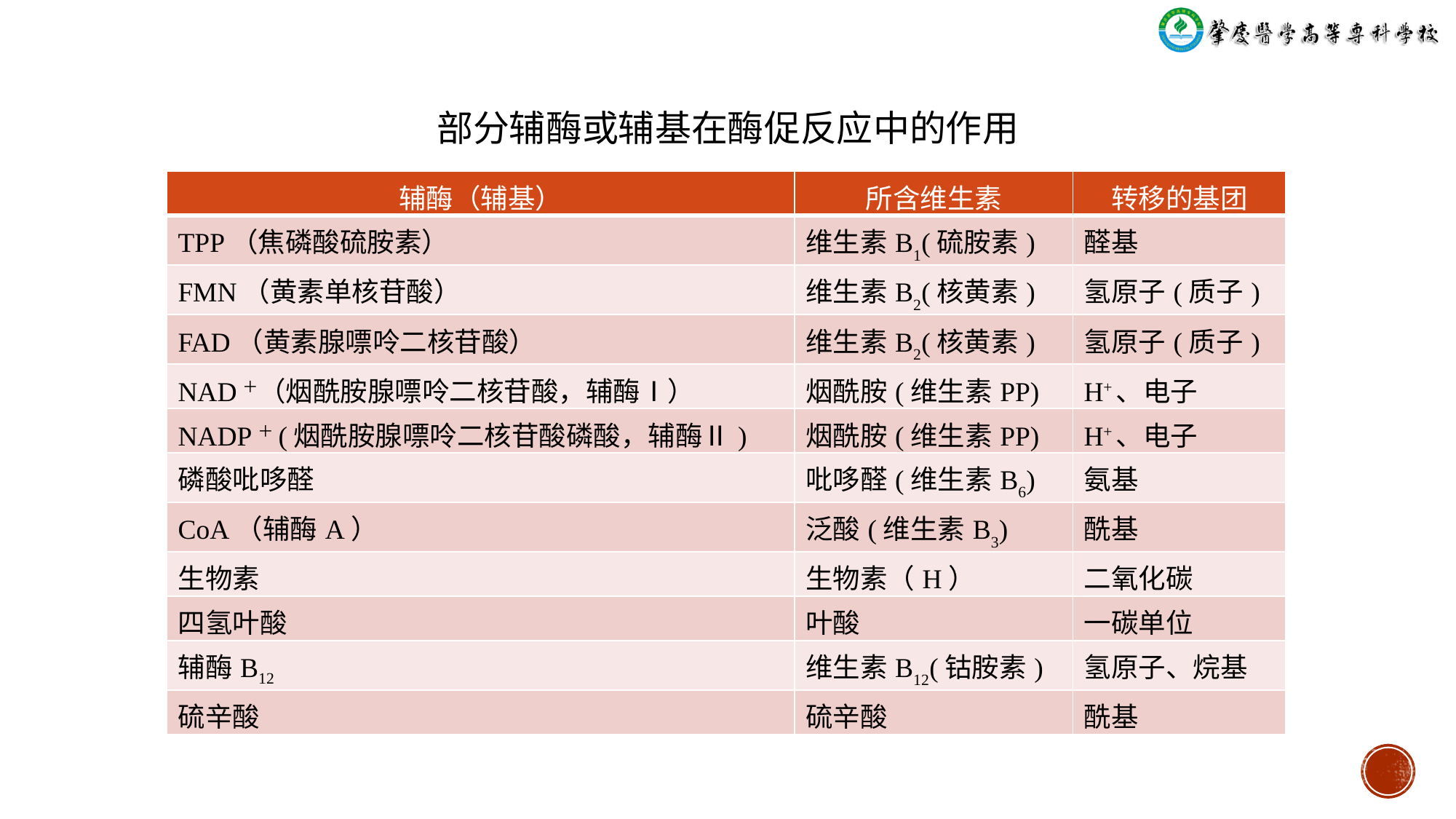

部分辅酶或辅基在酶促反应中的作用
| 辅酶（辅基） | 所含维生素 | 转移的基团 |
| --- | --- | --- |
| TPP（焦磷酸硫胺素） | 维生素B1(硫胺素) | 醛基 |
| FMN（黄素单核苷酸） | 维生素B2(核黄素) | 氢原子(质子) |
| FAD（黄素腺嘌呤二核苷酸） | 维生素B2(核黄素) | 氢原子(质子) |
| NAD＋（烟酰胺腺嘌呤二核苷酸，辅酶Ⅰ） | 烟酰胺(维生素PP) | H+、电子 |
| NADP＋(烟酰胺腺嘌呤二核苷酸磷酸，辅酶Ⅱ) | 烟酰胺(维生素PP) | H+、电子 |
| 磷酸吡哆醛 | 吡哆醛(维生素B6) | 氨基 |
| CoA（辅酶A） | 泛酸(维生素B3) | 酰基 |
| 生物素 | 生物素（H） | 二氧化碳 |
| 四氢叶酸 | 叶酸 | 一碳单位 |
| 辅酶B12 | 维生素B12(钴胺素) | 氢原子、烷基 |
| 硫辛酸 | 硫辛酸 | 酰基 |